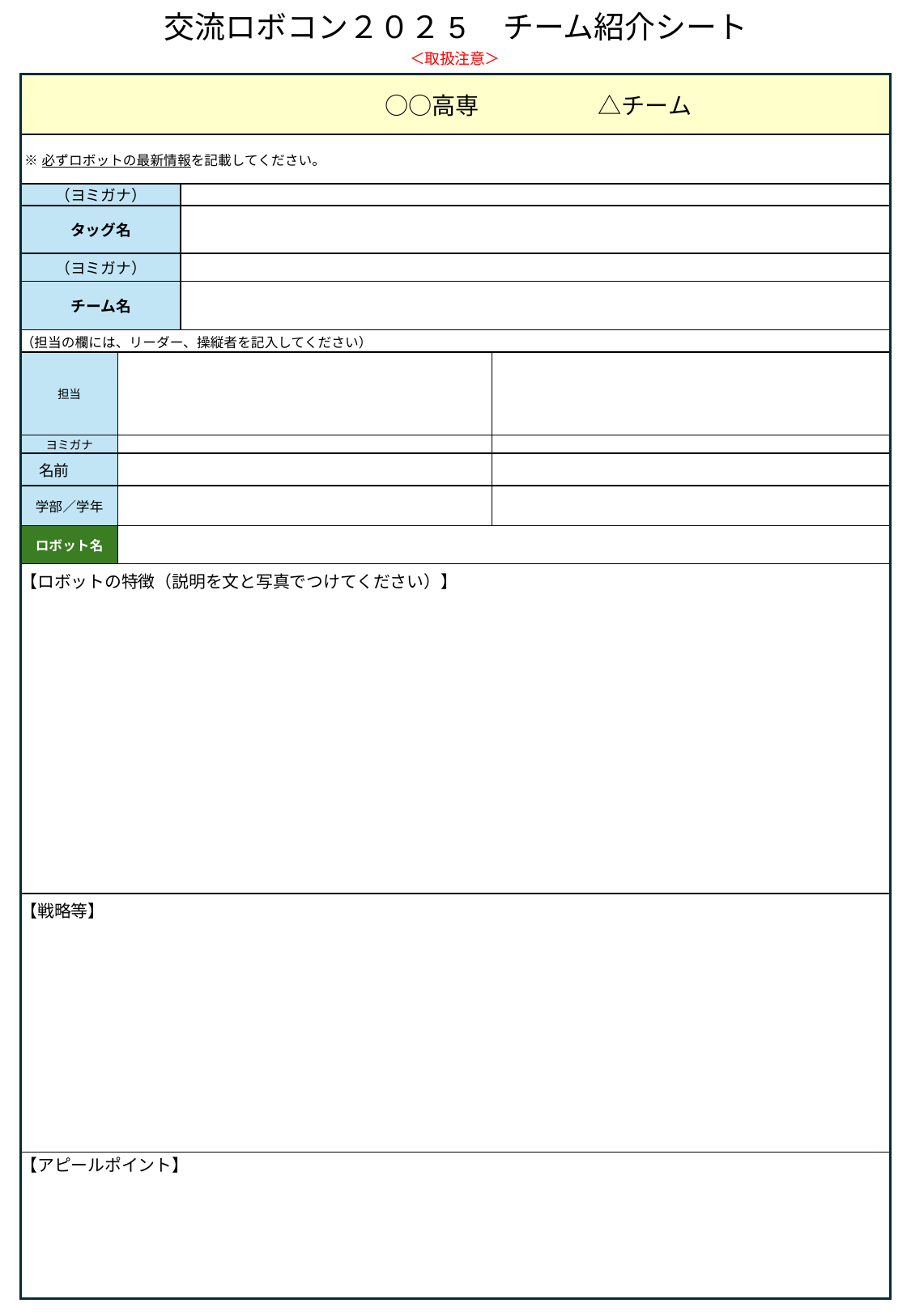

交流ロボコン２０２5　チーム紹介シート
＜取扱注意＞
| ○○高専　　　　　△チーム |  |  |  |  |  |
| --- | --- | --- | --- | --- | --- |
| ※必ずロボットの最新情報を記載してください。 |  |  |  |  |  |
| （ヨミガナ） |  |  |  |  |  |
| タッグ名 |  |  |  |  |  |
| （ヨミガナ） |  |  |  |  |  |
| チーム名 |  |  |  |  |  |
| （担当の欄には、リーダー、操縦者を記入してください） |  |  |  |  |  |
| 担当 |  |  |  |  |  |
| ヨミガナ |  |  |  |  |  |
| 名前 |  |  |  |  |  |
| 学部／学年 |  |  |  |  |  |
| ロボット名 |  |  |  |  |  |
| 【ロボットの特徴（説明を文と写真でつけてください）】 |  |  |  |  |  |
| 【戦略等】 |  |  |  |  |  |
| 【アピールポイント】 |  |  |  |  |  |